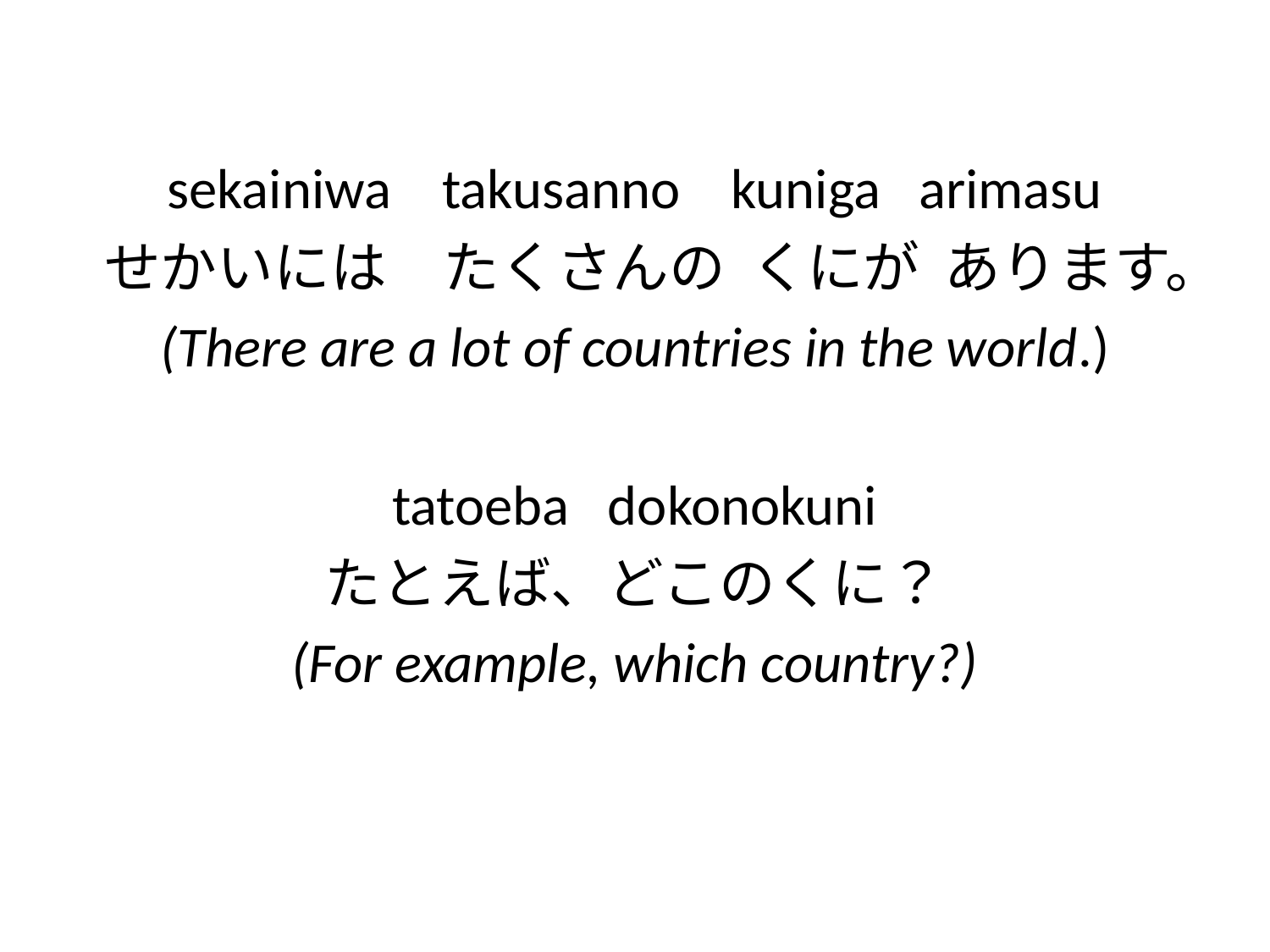

#
sekainiwa    takusanno    kuniga   arimasu
せかいには　たくさんの  くにが  あります。
(There are a lot of countries in the world.)

tatoeba   dokonokuni
たとえば、どこのくに？
(For example, which country?)